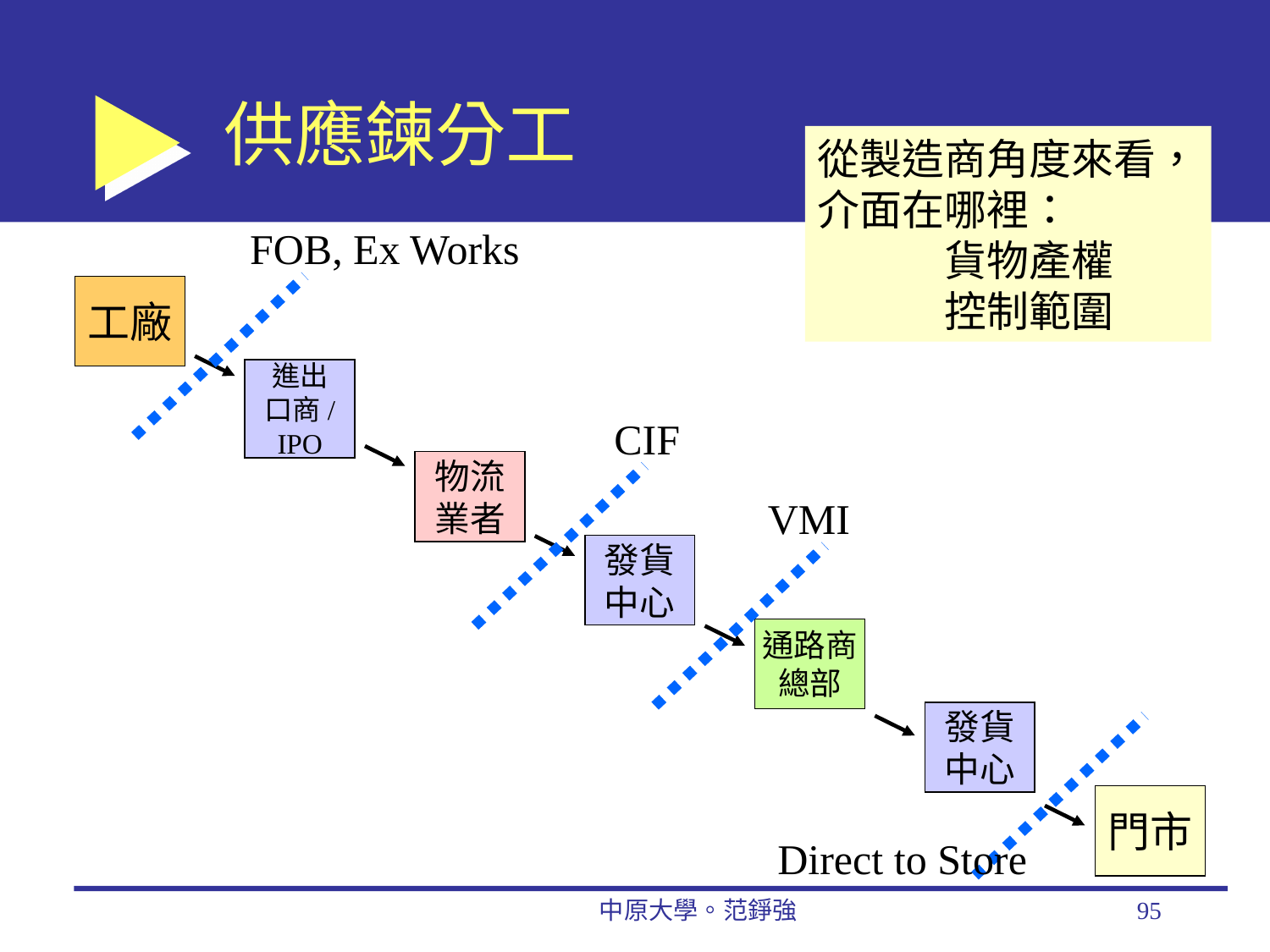

# 供應鍊分工
從製造商角度來看，
介面在哪裡：
	貨物產權
	控制範圍
FOB, Ex Works

工廠

進出
口商/
IPO
     CIF

物流
業者
VMI

發貨
中心

通路商
總部

發貨
中心

Direct to Store

門市

中原大學。范錚強
95